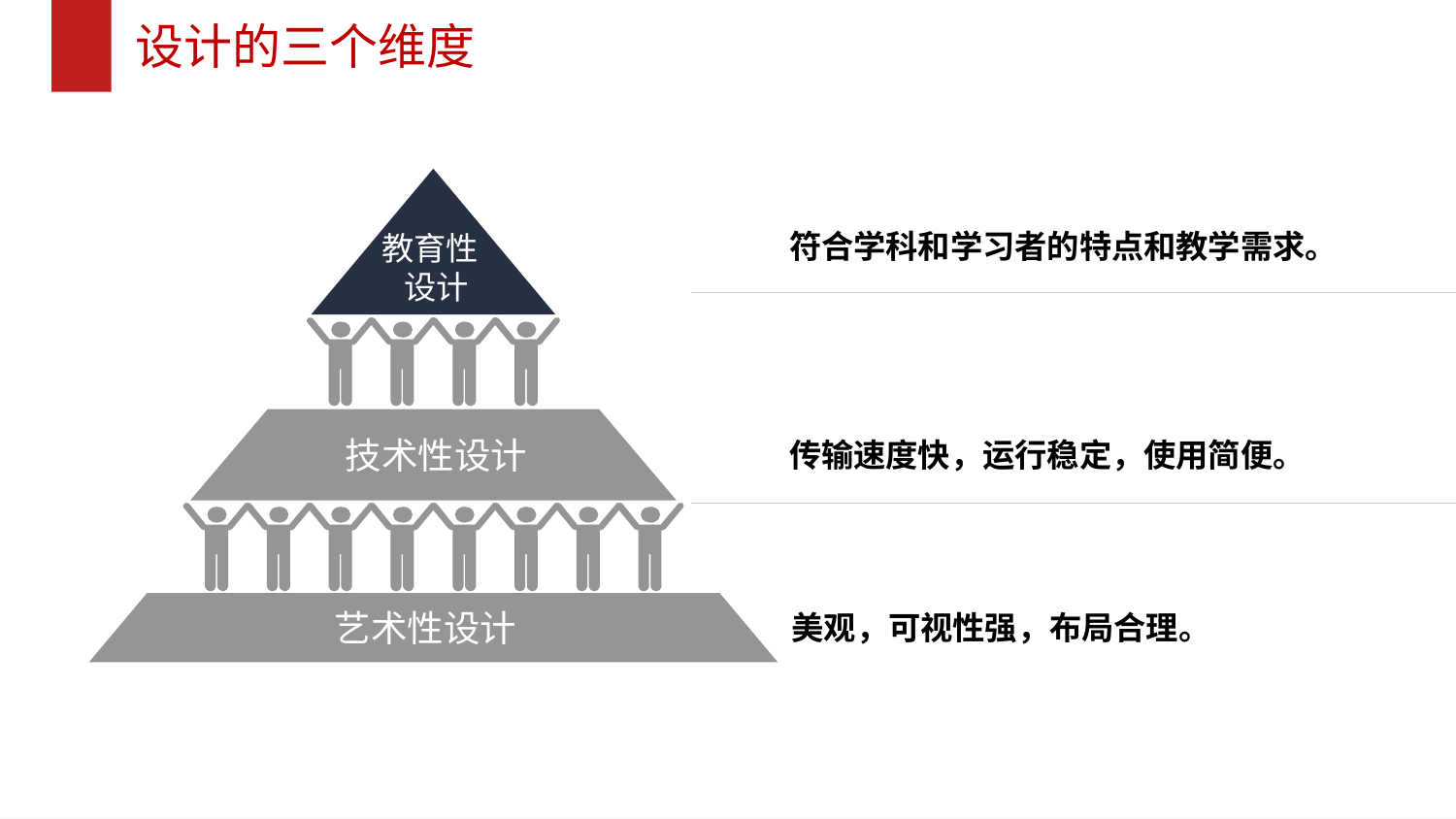

设计的三个维度

符合学科和学习者的特点和教学需求。
教育性
  设计
传输速度快，运行稳定，使用简便。
技术性设计
美观，可视性强，布局合理。

    艺术性设计